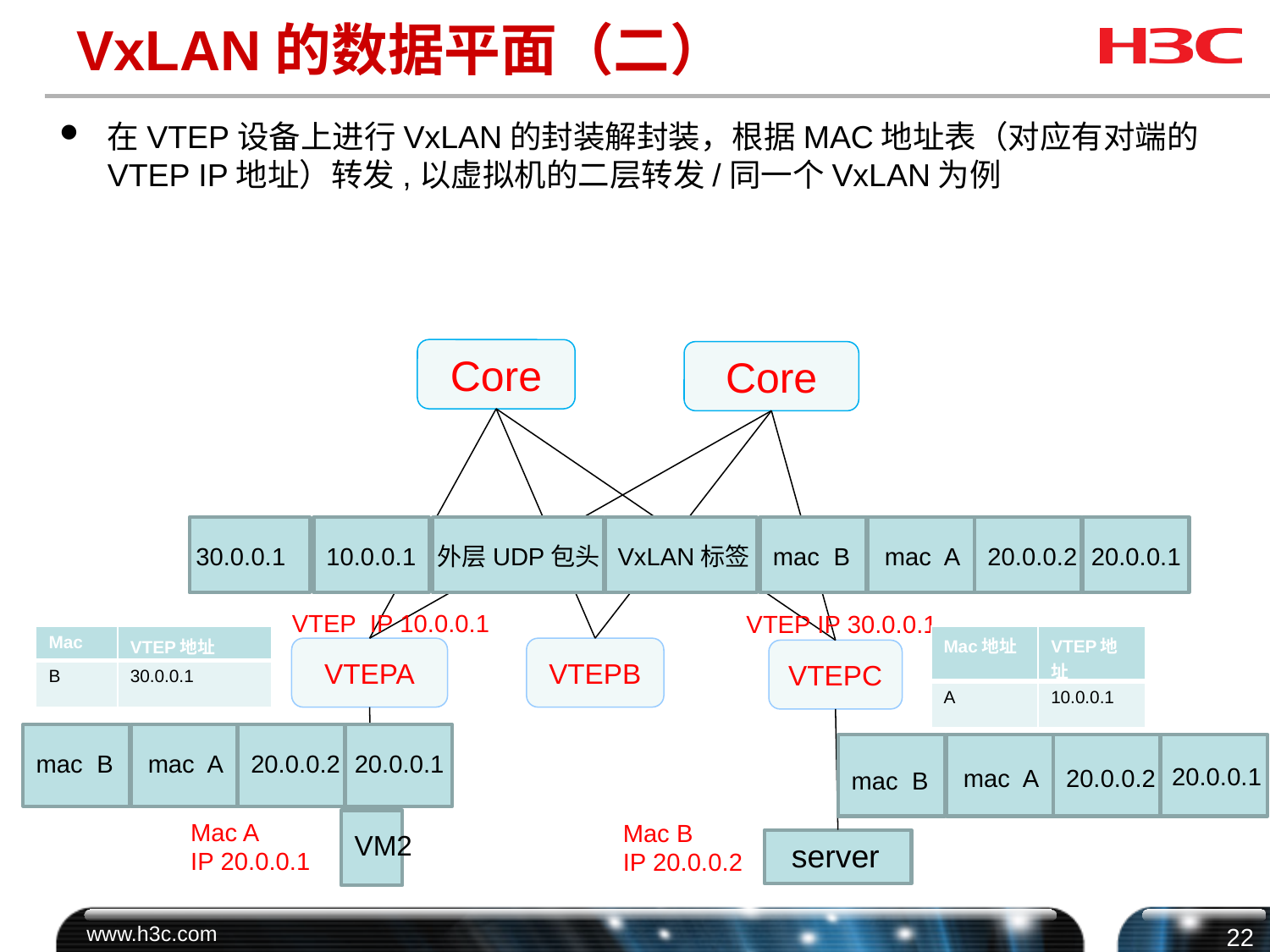

# VxLAN的数据平面（二）
在VTEP设备上进行VxLAN的封装解封装，根据MAC地址表（对应有对端的VTEP IP地址）转发,以虚拟机的二层转发/同一个VxLAN为例
Core
Core

30.0.0.1
10.0.0.1
外层UDP包头
VxLAN标签
mac  B
mac  A
20.0.0.2
20.0.0.1
VTEP  IP 10.0.0.1
VTEP IP 30.0.0.1
| Mac地址 | VTEP地址 |
| --- | --- |
| A | 10.0.0.1 |
| Mac | VTEP地址 |
| --- | --- |
| B | 30.0.0.1 |
VTEPA
VTEPB
VTEPC

mac  B
mac  A
20.0.0.2
20.0.0.1

20.0.0.1
mac  A
20.0.0.2
mac  B
VM2
Mac A
IP 20.0.0.1

Mac B
IP 20.0.0.2

server